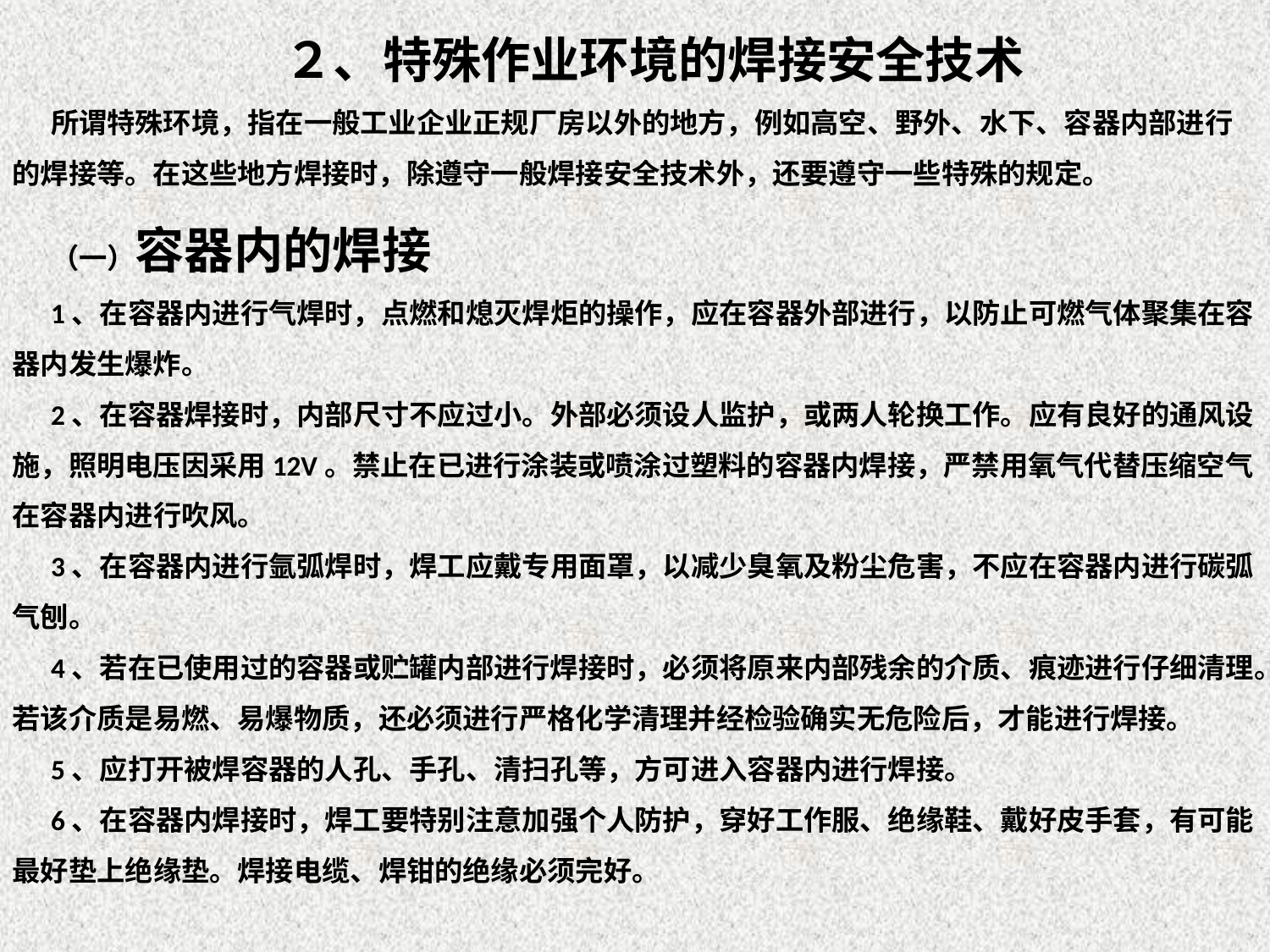

２、特殊作业环境的焊接安全技术
所谓特殊环境，指在一般工业企业正规厂房以外的地方，例如高空、野外、水下、容器内部进行的焊接等。在这些地方焊接时，除遵守一般焊接安全技术外，还要遵守一些特殊的规定。
（一）容器内的焊接
1、在容器内进行气焊时，点燃和熄灭焊炬的操作，应在容器外部进行，以防止可燃气体聚集在容器内发生爆炸。
2、在容器焊接时，内部尺寸不应过小。外部必须设人监护，或两人轮换工作。应有良好的通风设施，照明电压因采用12V。禁止在已进行涂装或喷涂过塑料的容器内焊接，严禁用氧气代替压缩空气在容器内进行吹风。
3、在容器内进行氩弧焊时，焊工应戴专用面罩，以减少臭氧及粉尘危害，不应在容器内进行碳弧气刨。
4、若在已使用过的容器或贮罐内部进行焊接时，必须将原来内部残余的介质、痕迹进行仔细清理。若该介质是易燃、易爆物质，还必须进行严格化学清理并经检验确实无危险后，才能进行焊接。
5、应打开被焊容器的人孔、手孔、清扫孔等，方可进入容器内进行焊接。
6、在容器内焊接时，焊工要特别注意加强个人防护，穿好工作服、绝缘鞋、戴好皮手套，有可能最好垫上绝缘垫。焊接电缆、焊钳的绝缘必须完好。